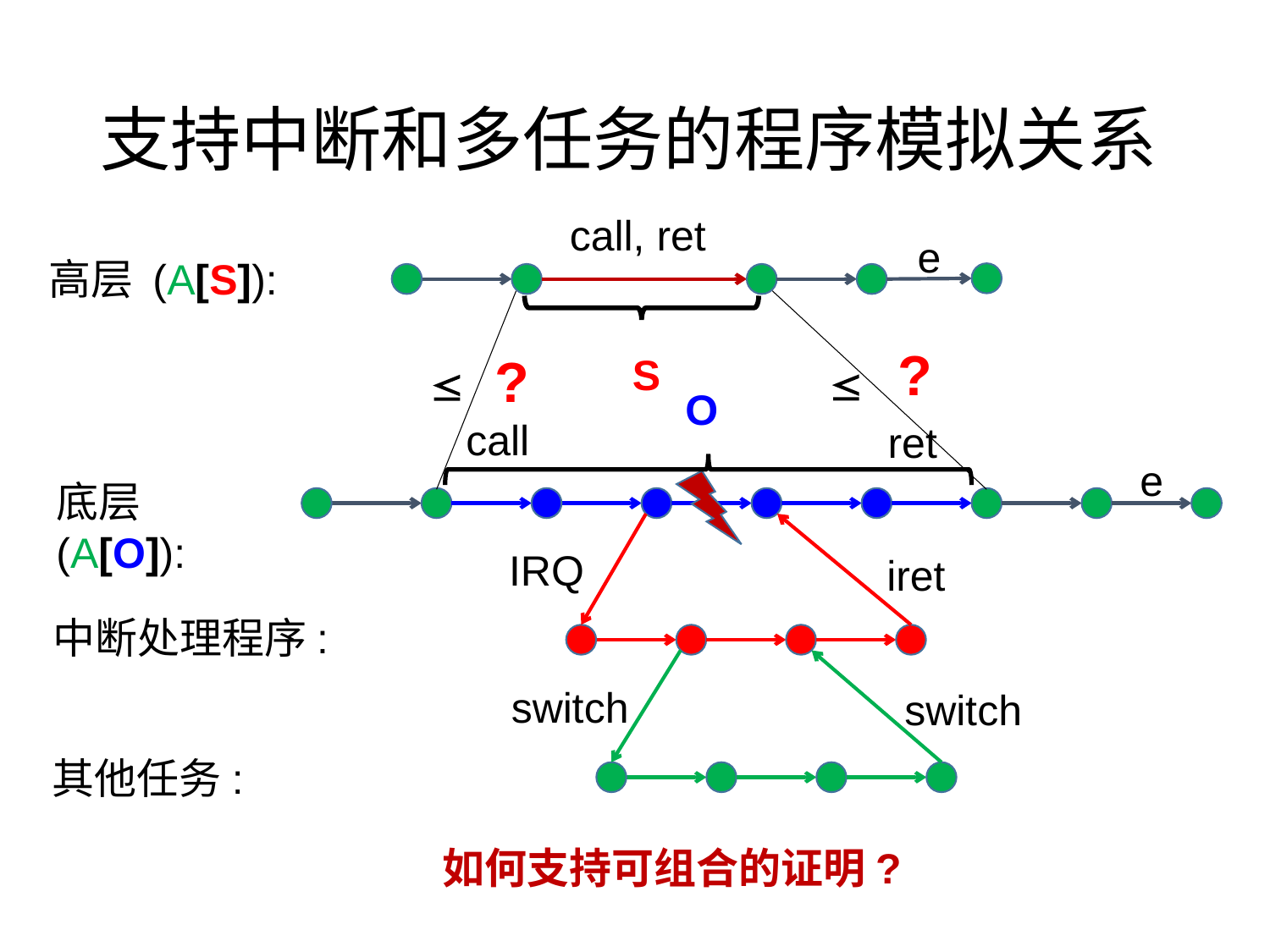

# 支持中断和多任务的程序模拟关系
call, ret

e
高层 (A[S]):

≤
≤
S

?
?
O
call
ret
e
底层 (A[O]):

IRQ
iret
中断处理程序:

switch
switch
其他任务:

如何支持可组合的证明?